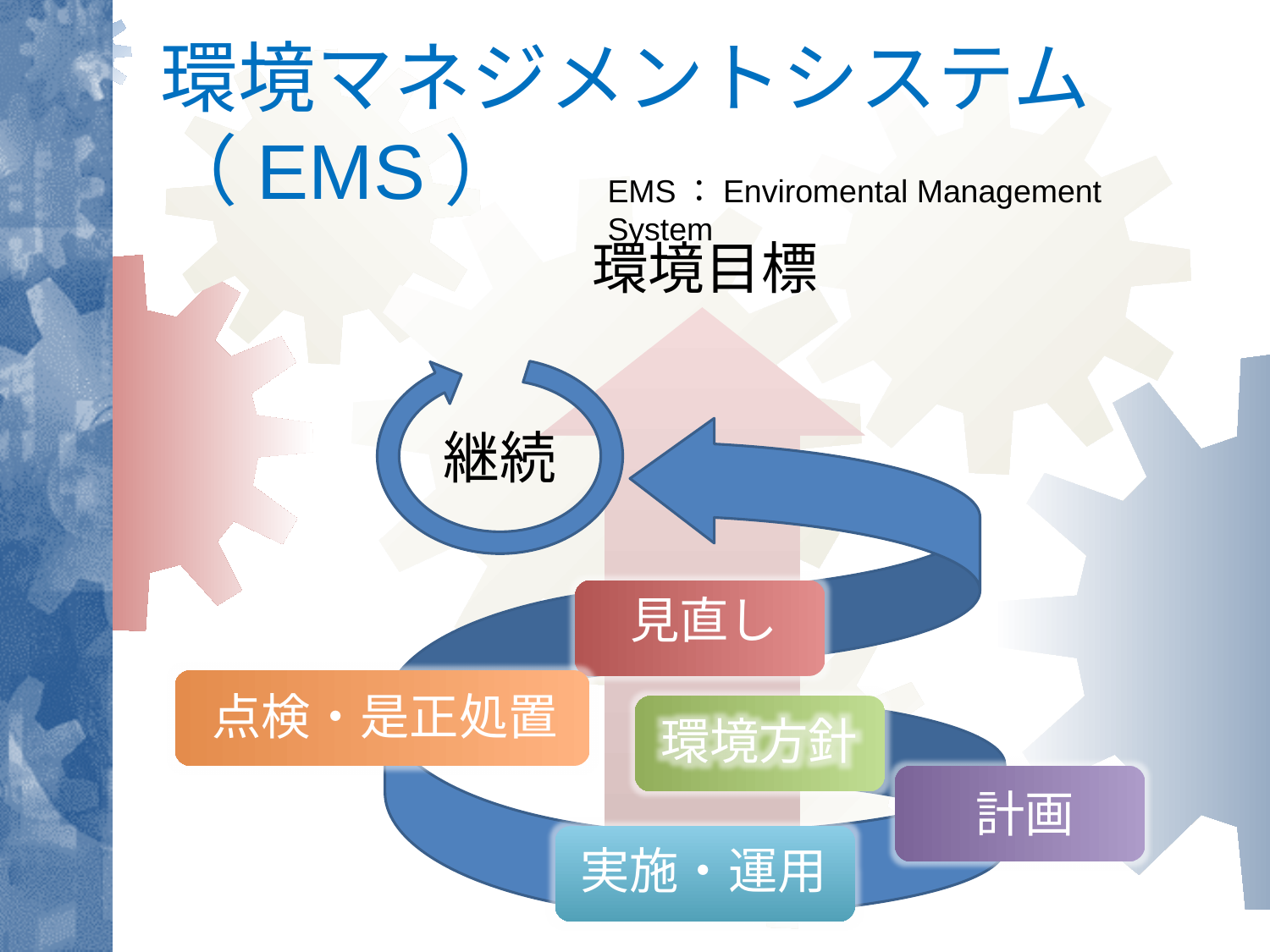

# 環境マネジメントシステム（EMS）
EMS：Enviromental Management System
環境目標

継続

見直し

点検・是正処置

環境方針

計画

実施・運用